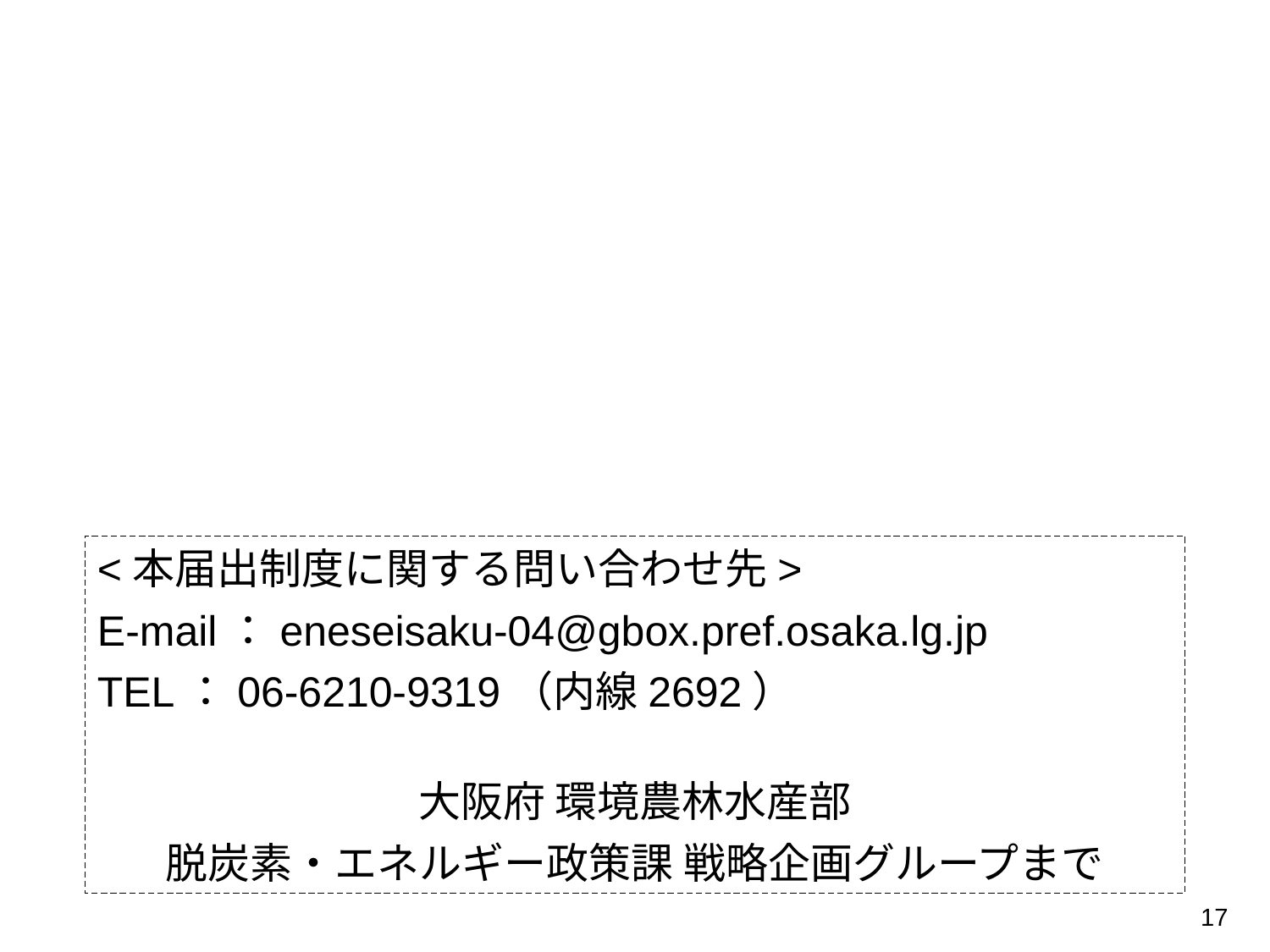

<本届出制度に関する問い合わせ先>
E-mail：eneseisaku-04@gbox.pref.osaka.lg.jp
TEL：06-6210-9319（内線2692）

大阪府 環境農林水産部
脱炭素・エネルギー政策課 戦略企画グループまで
17